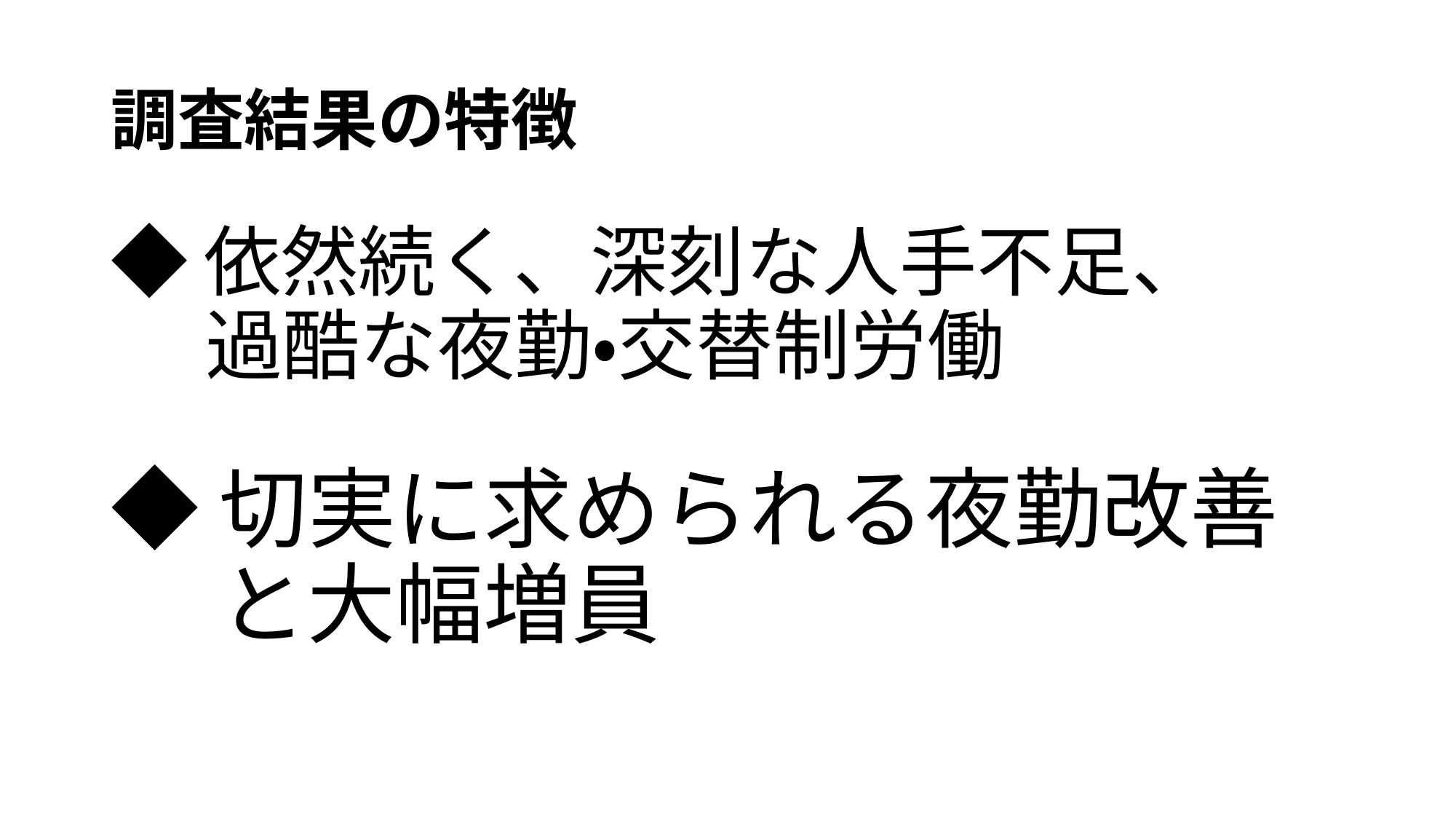

# 調査結果の特徴
◆依然続く、深刻な人手不足、
　 過酷な夜勤・交替制労働
◆切実に求められる夜勤改善
　 と大幅増員